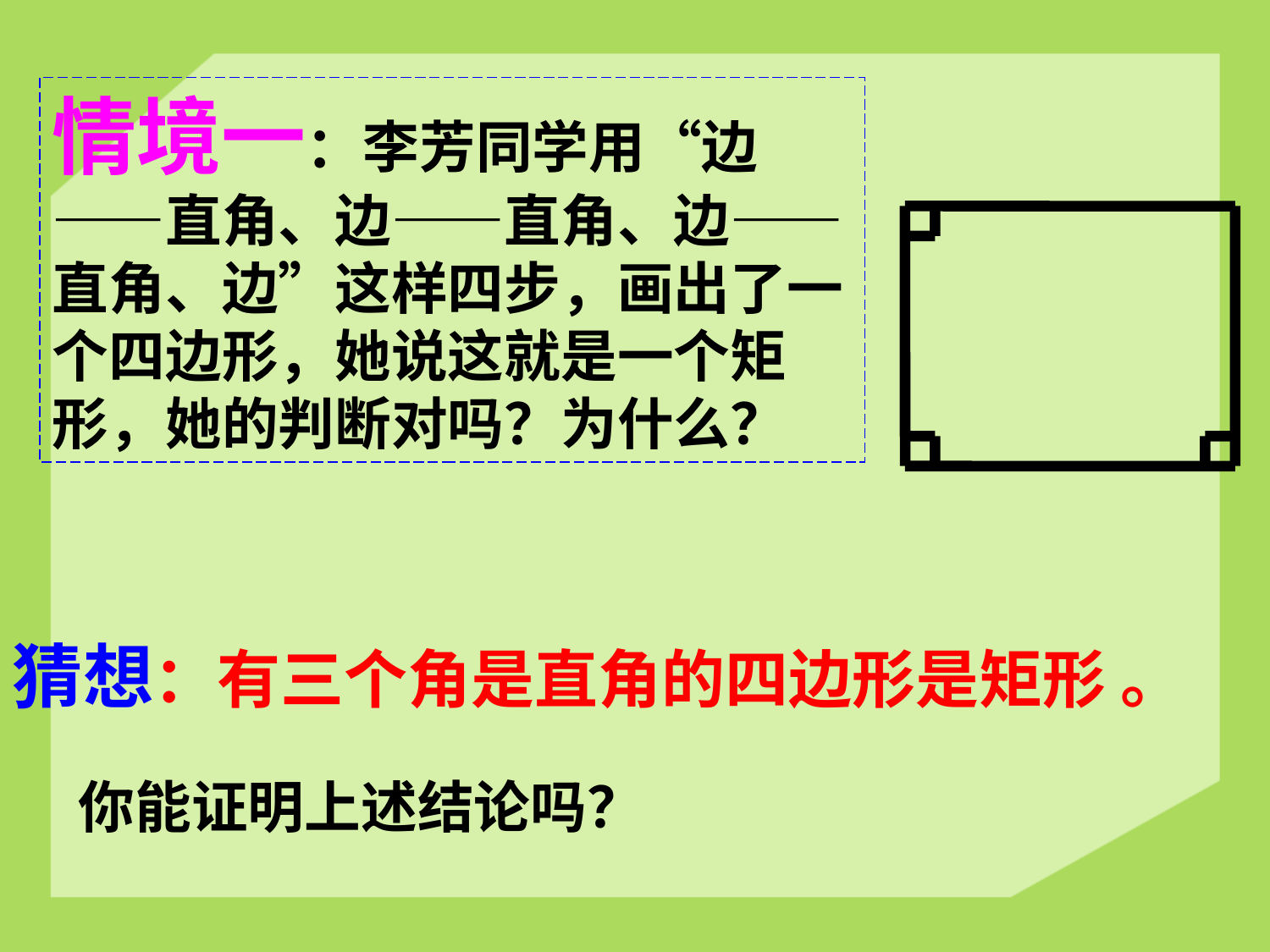

情境一：李芳同学用“边——直角、边——直角、边——直角、边”这样四步，画出了一个四边形，她说这就是一个矩形，她的判断对吗？为什么？

猜想：有三个角是直角的四边形是矩形 。
你能证明上述结论吗？